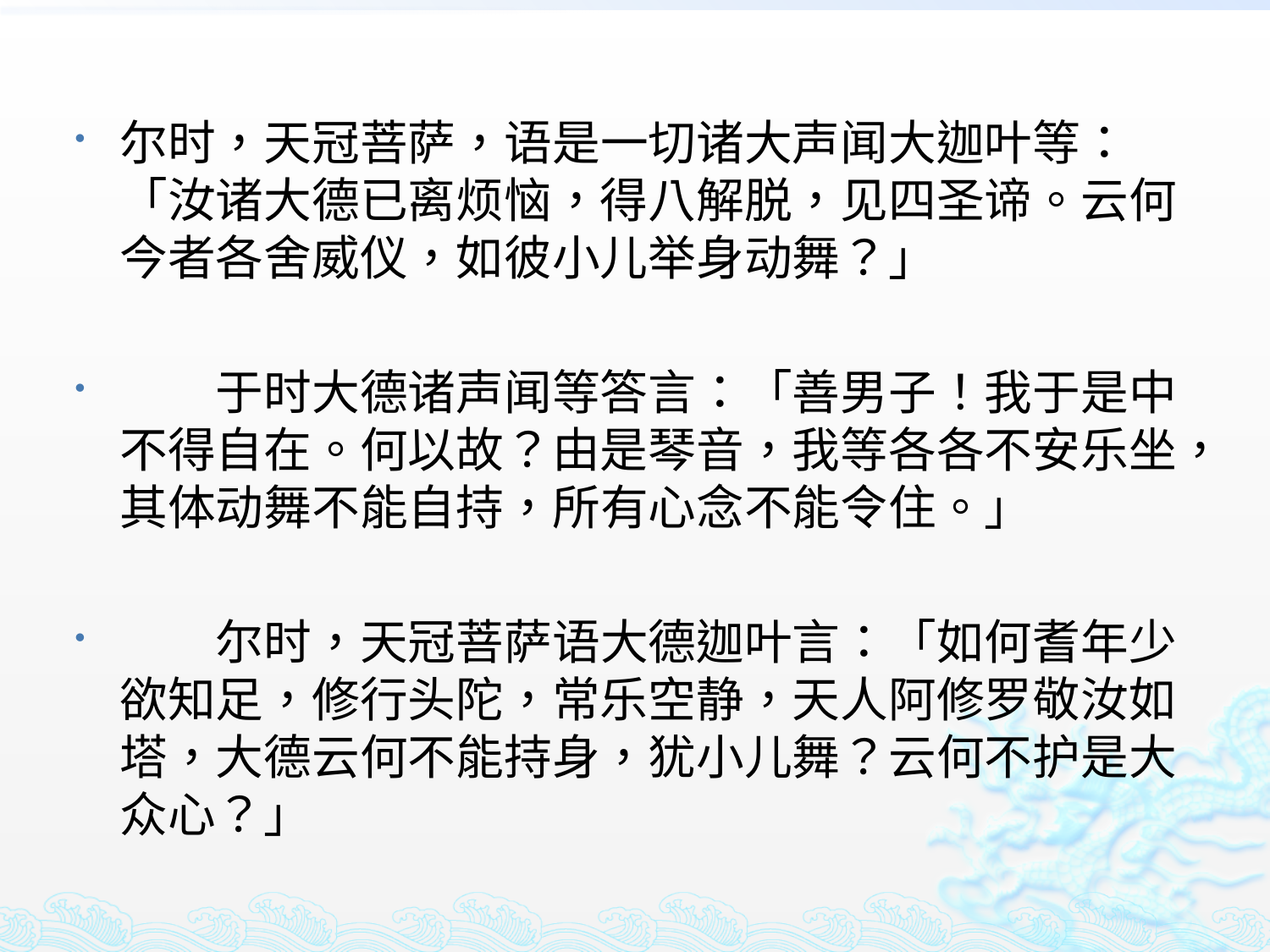

尔时，天冠菩萨，语是一切诸大声闻大迦叶等：「汝诸大德已离烦恼，得八解脱，见四圣谛。云何今者各舍威仪，如彼小儿举身动舞？」

　　于时大德诸声闻等答言：「善男子！我于是中不得自在。何以故？由是琴音，我等各各不安乐坐，其体动舞不能自持，所有心念不能令住。」

　　尔时，天冠菩萨语大德迦叶言：「如何耆年少欲知足，修行头陀，常乐空静，天人阿修罗敬汝如塔，大德云何不能持身，犹小儿舞？云何不护是大众心？」